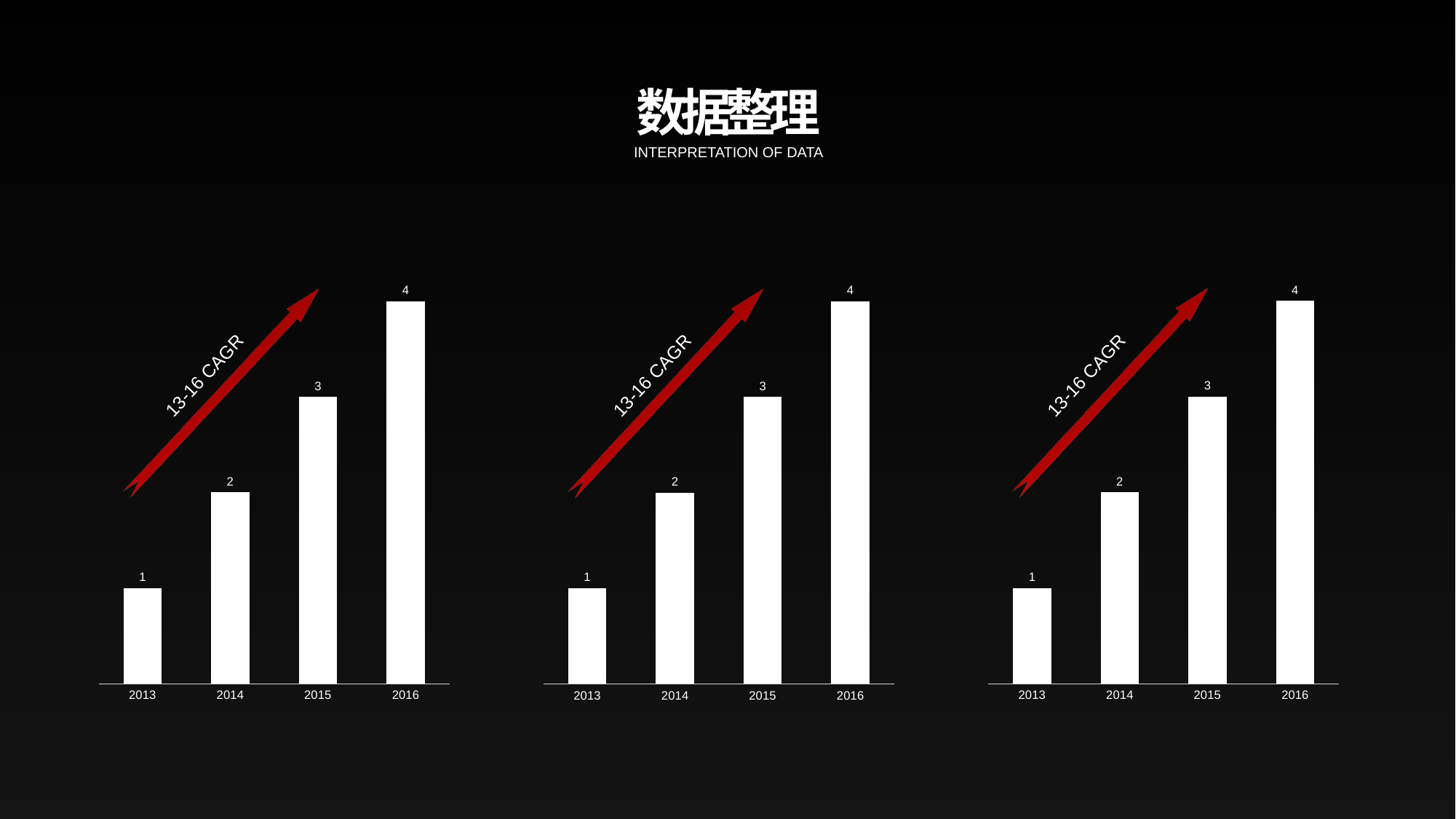

数
据
整
理
INTERPRETATION OF DATA

### Chart

| Category | 系列 3 |
|---|---|
| 2013 | 1.0 |
| 2014 | 2.0 |
| 2015 | 3.0 |
| 2016 | 4.0 |

### Chart

| Category | 系列 3 |
|---|---|
| 2013 | 1.0 |
| 2014 | 2.0 |
| 2015 | 3.0 |
| 2016 | 4.0 |

### Chart

| Category | 系列 3 |
|---|---|
| 2013 | 1.0 |
| 2014 | 2.0 |
| 2015 | 3.0 |
| 2016 | 4.0 |
13-16 CAGR
13-16 CAGR
13-16 CAGR